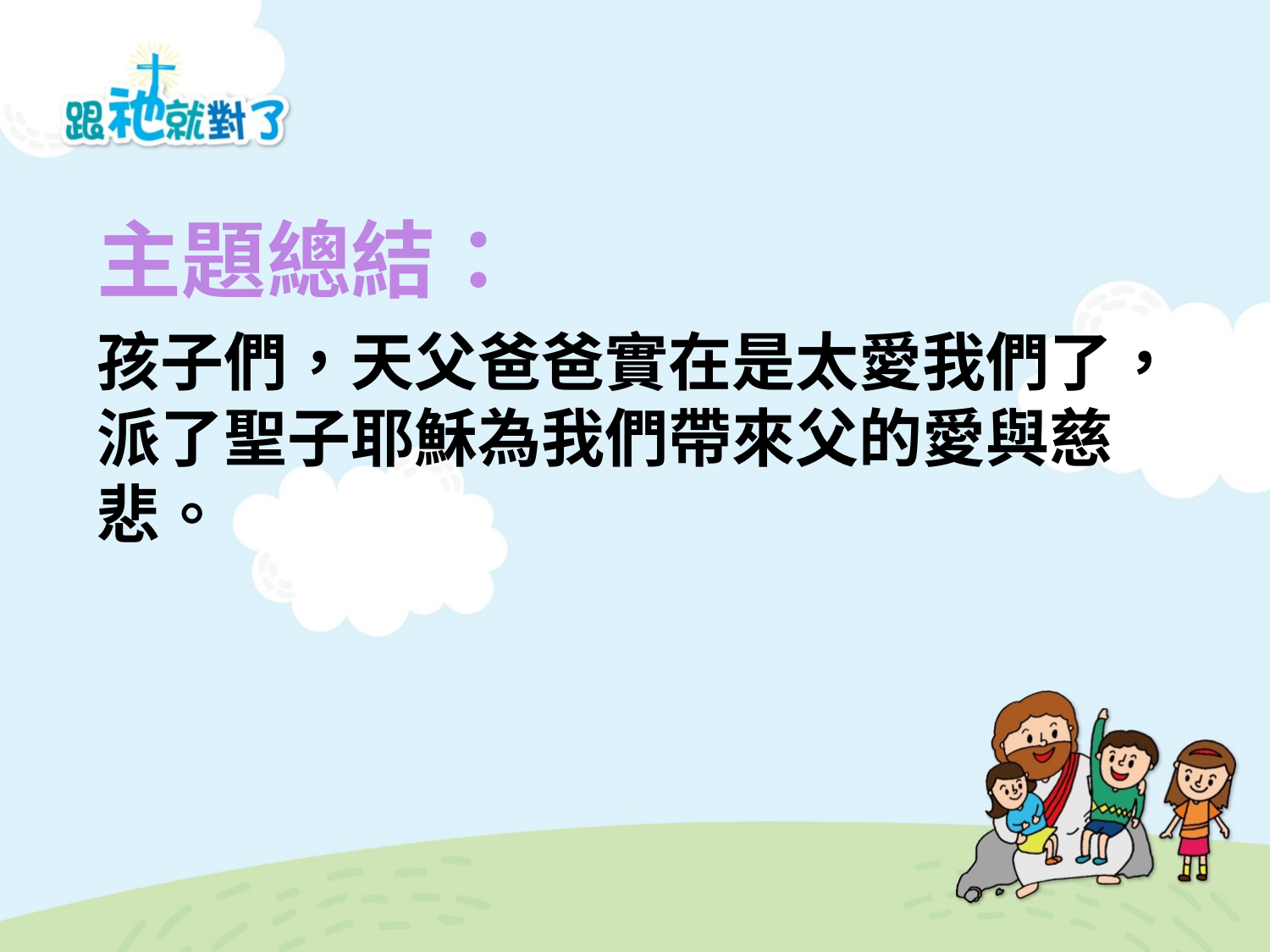

主題總結：
孩子們，天父爸爸實在是太愛我們了，派了聖子耶穌為我們帶來父的愛與慈悲。